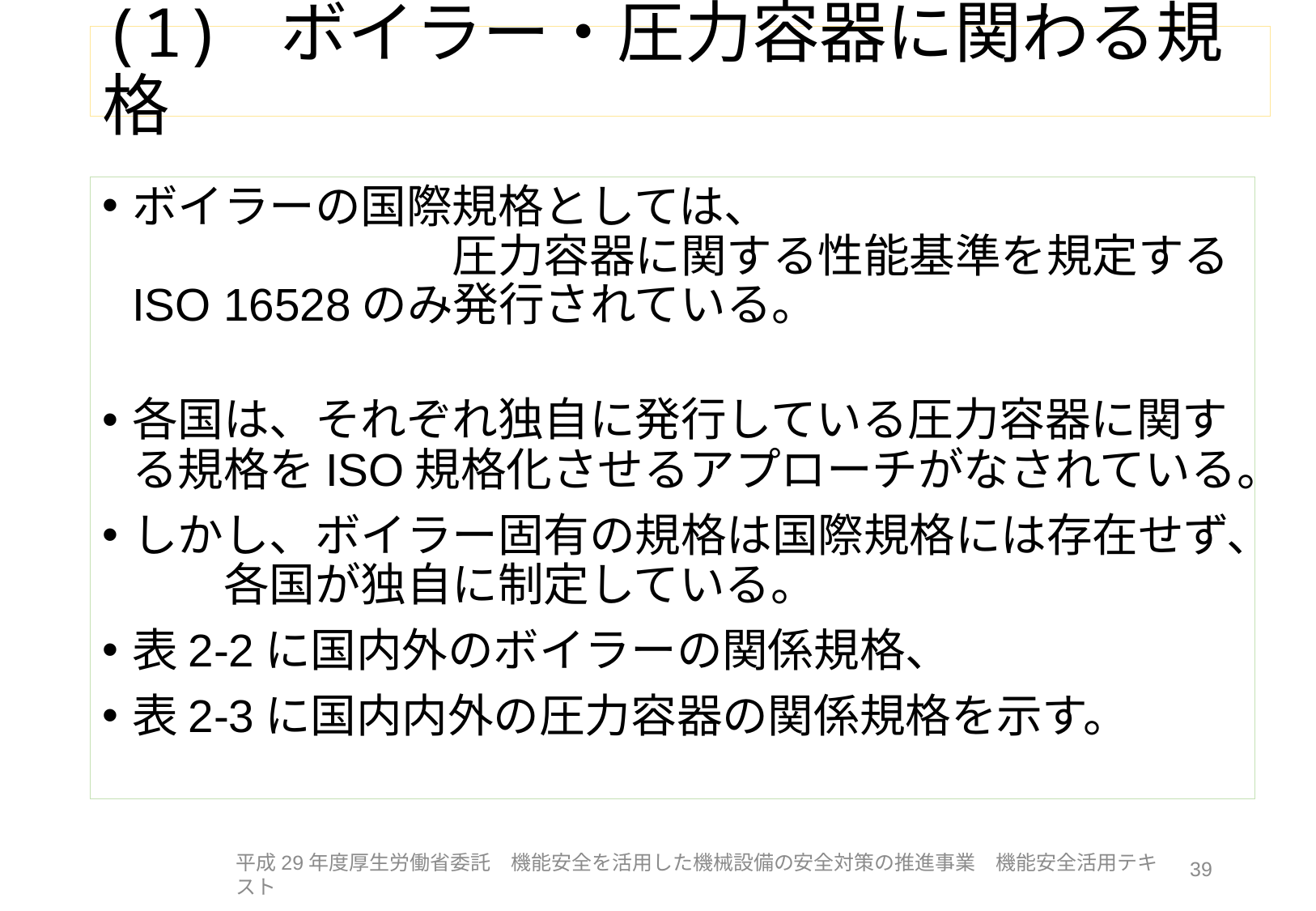

# (1) ボイラー・圧力容器に関わる規格
ボイラーの国際規格としては、　　　　　　　　　　　　　　　　　圧力容器に関する性能基準を規定するISO 16528のみ発行されている。
各国は、それぞれ独自に発行している圧力容器に関する規格をISO規格化させるアプローチがなされている。
しかし、ボイラー固有の規格は国際規格には存在せず、　　各国が独自に制定している。
表2-2に国内外のボイラーの関係規格、
表2-3に国内内外の圧力容器の関係規格を示す。
平成29年度厚生労働省委託　機能安全を活用した機械設備の安全対策の推進事業　機能安全活用テキスト
39